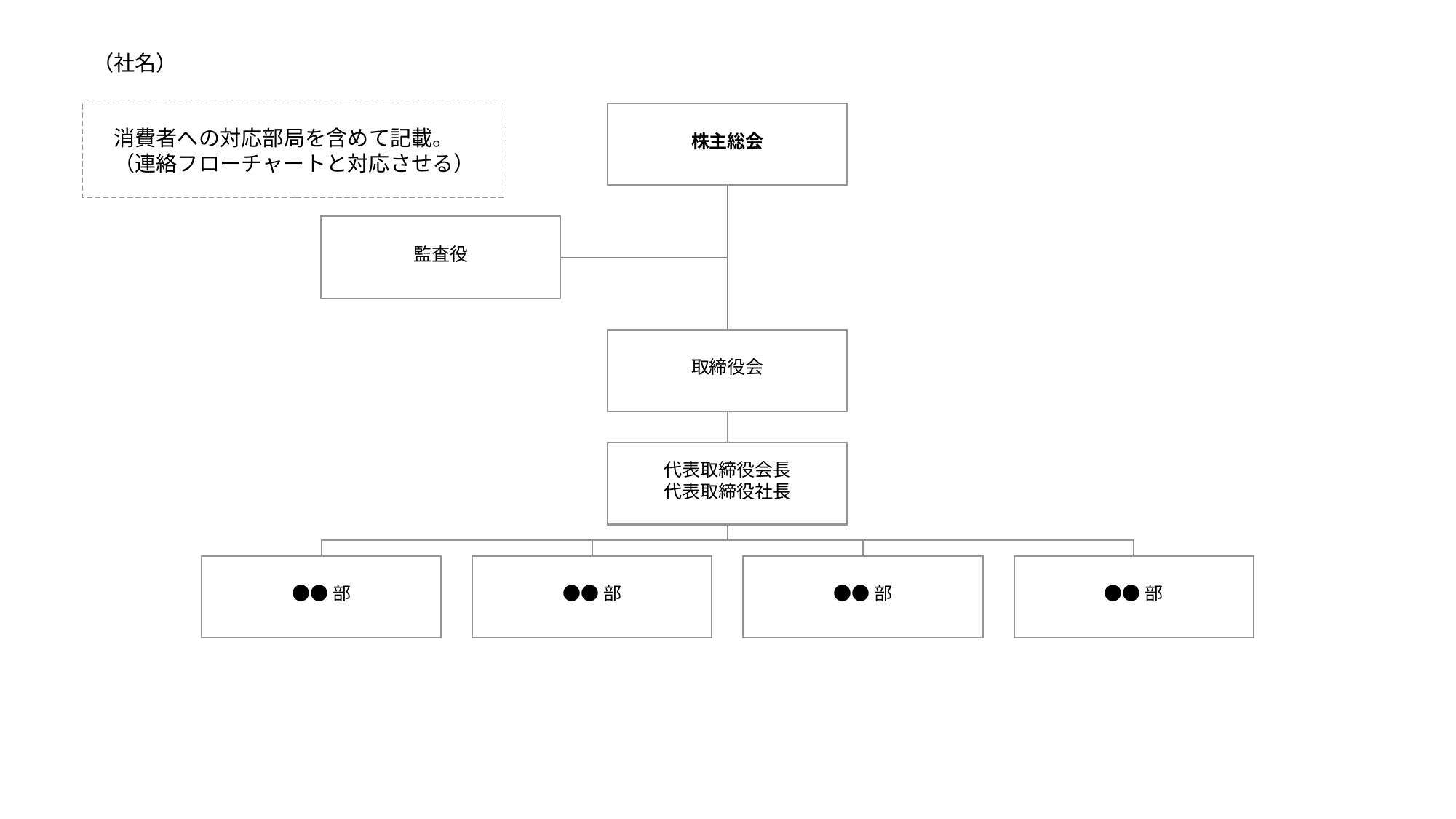

（社名）
消費者への対応部局を含めて記載。
（連絡フローチャートと対応させる）
株主総会

取締役会

代表取締役会長
代表取締役社長

●●部

●●部

●●部

●●部

監査役